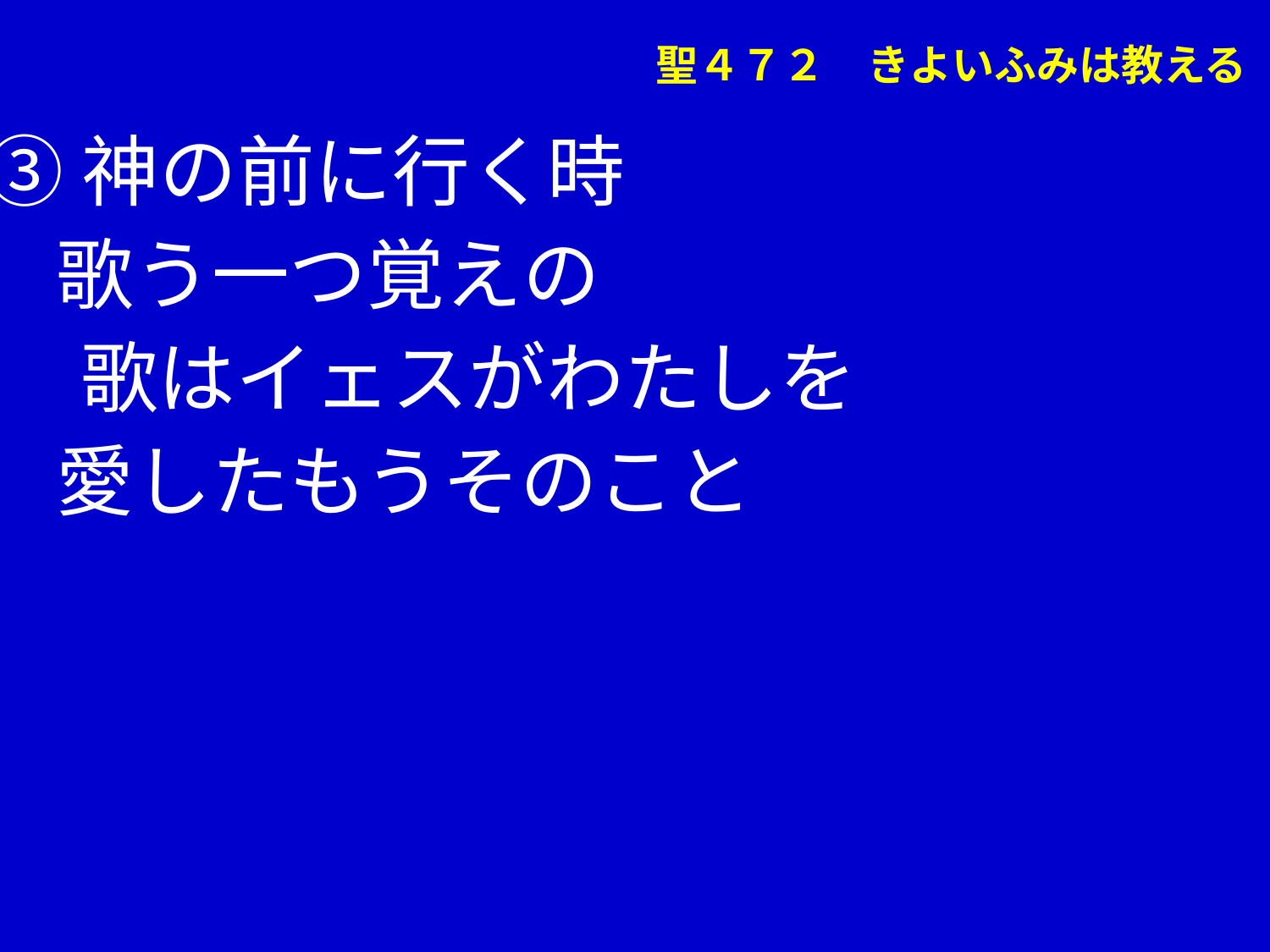

聖４７２　きよいふみは教える
③神の前に行く時
   歌う一つ覚えの
　 歌はイェスがわたしを
   愛したもうそのこと